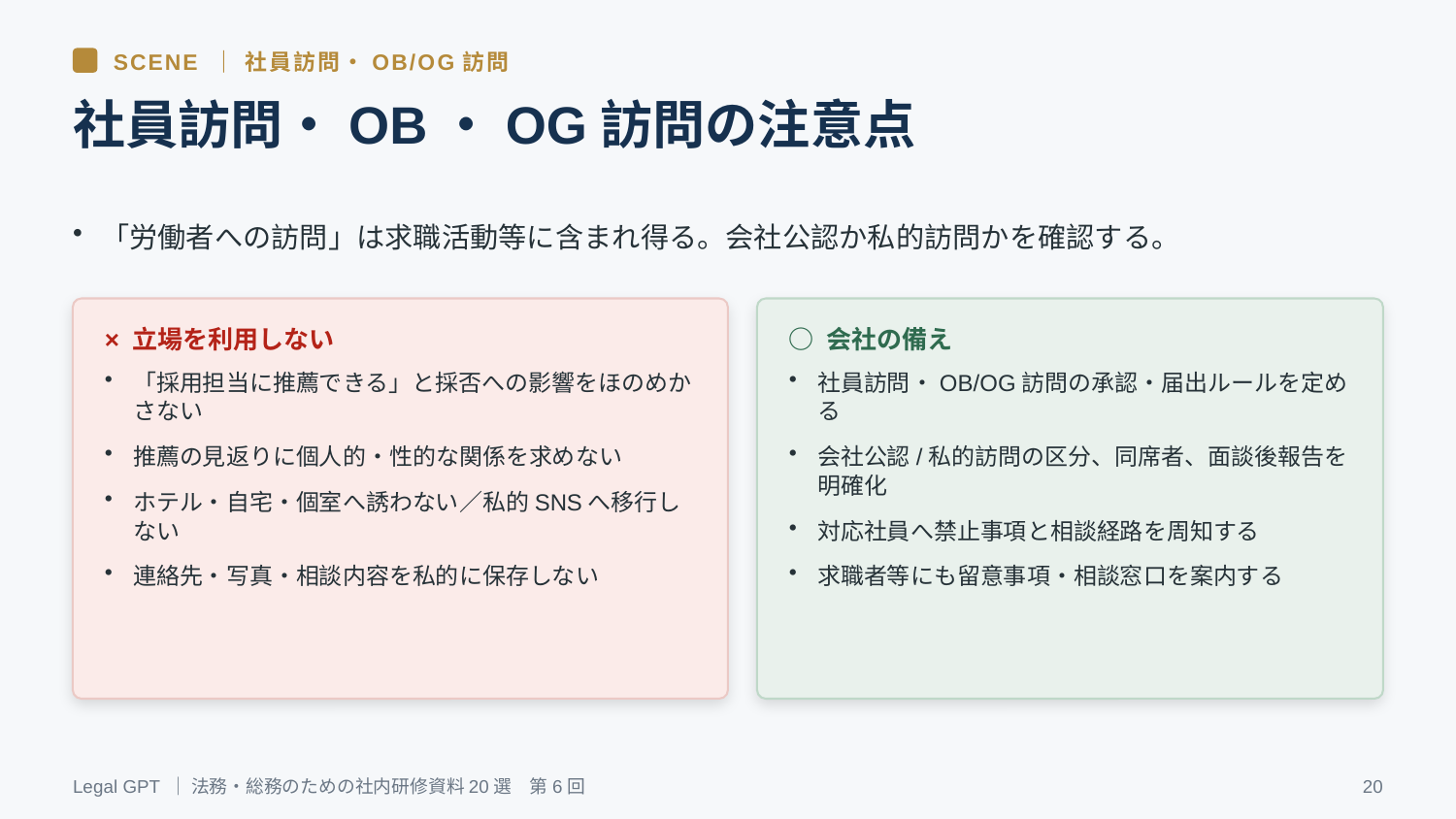

SCENE ｜ 社員訪問・OB/OG訪問

社員訪問・OB・OG訪問の注意点
「労働者への訪問」は求職活動等に含まれ得る。会社公認か私的訪問かを確認する。

× 立場を利用しない
○ 会社の備え
「採用担当に推薦できる」と採否への影響をほのめかさない
推薦の見返りに個人的・性的な関係を求めない
ホテル・自宅・個室へ誘わない／私的SNSへ移行しない
連絡先・写真・相談内容を私的に保存しない
社員訪問・OB/OG訪問の承認・届出ルールを定める
会社公認/私的訪問の区分、同席者、面談後報告を明確化
対応社員へ禁止事項と相談経路を周知する
求職者等にも留意事項・相談窓口を案内する
Legal GPT ｜ 法務・総務のための社内研修資料20選　第6回
20